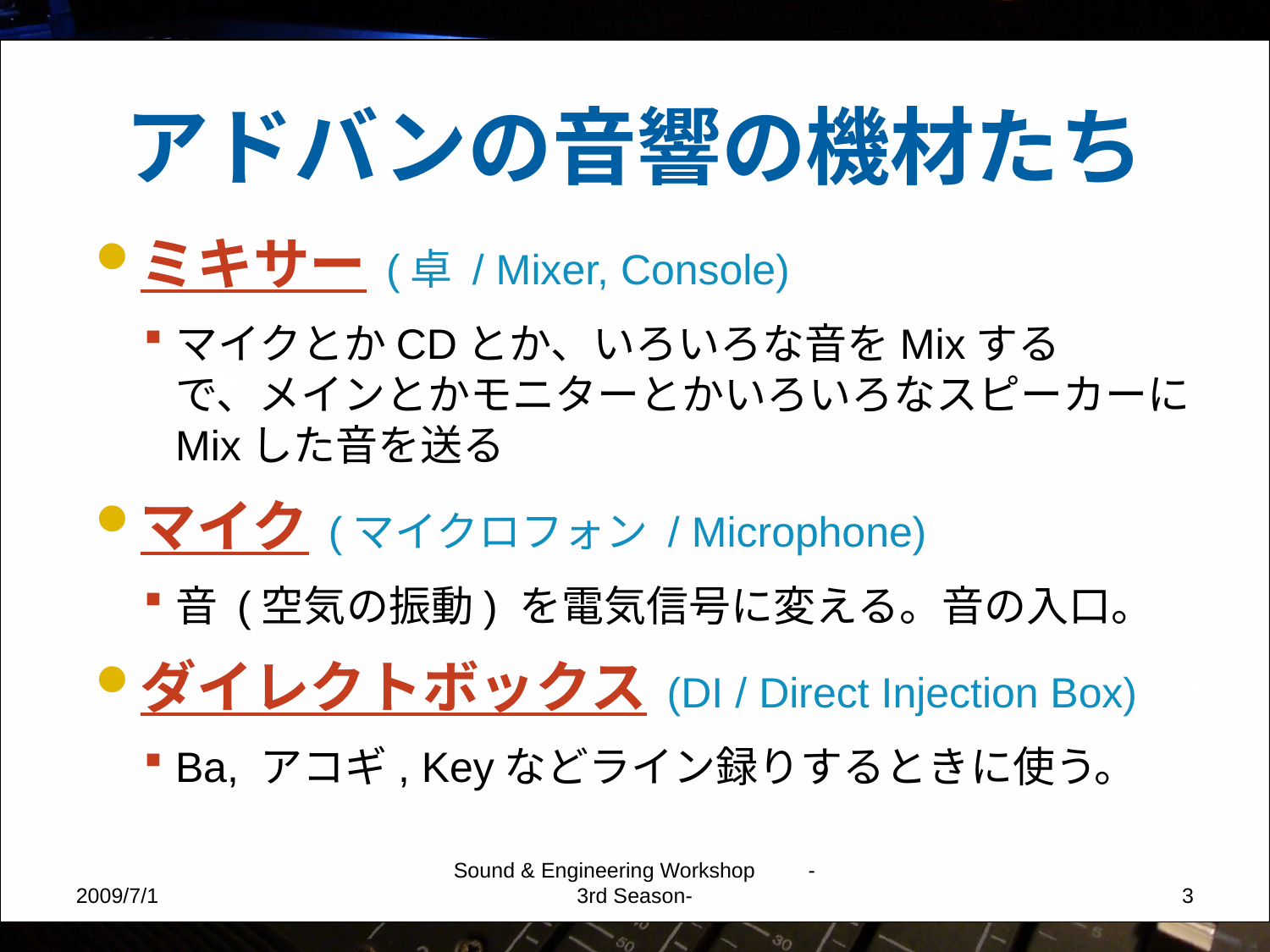

# アドバンの音響の機材たち
ミキサー (卓 / Mixer, Console)
マイクとかCDとか、いろいろな音をMixする
で、メインとかモニターとかいろいろなスピーカーにMixした音を送る
マイク (マイクロフォン / Microphone)
音 (空気の振動) を電気信号に変える。音の入口。
ダイレクトボックス (DI / Direct Injection Box)
Ba, アコギ, Keyなどライン録りするときに使う。
2009/7/1
Sound & Engineering Workshop         -3rd Season-
3